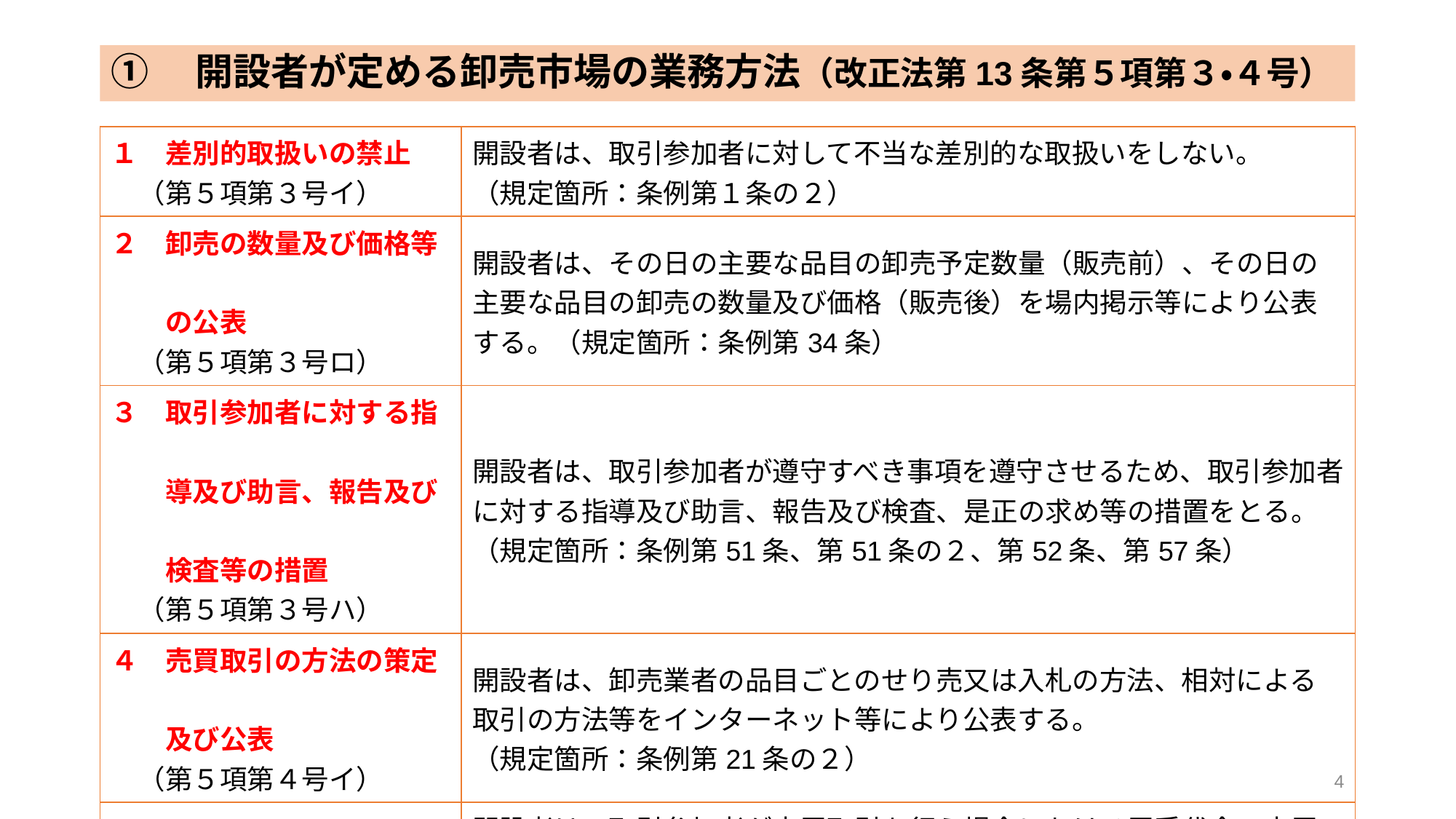

①　開設者が定める卸売市場の業務方法（改正法第13条第５項第３・４号）
| １　差別的取扱いの禁止 　（第５項第３号イ） | 開設者は、取引参加者に対して不当な差別的な取扱いをしない。 （規定箇所：条例第１条の２） |
| --- | --- |
| ２　卸売の数量及び価格等　　 　　の公表 　（第５項第３号ロ） | 開設者は、その日の主要な品目の卸売予定数量（販売前）、その日の主要な品目の卸売の数量及び価格（販売後）を場内掲示等により公表する。（規定箇所：条例第34条） |
| ３　取引参加者に対する指　 　　導及び助言、報告及び　 　　検査等の措置 　（第５項第３号ハ） | 開設者は、取引参加者が遵守すべき事項を遵守させるため、取引参加者に対する指導及び助言、報告及び検査、是正の求め等の措置をとる。 （規定箇所：条例第51条、第51条の２、第52条、第57条） |
| ４　売買取引の方法の策定　　 　　及び公表 　（第５項第４号イ） | 開設者は、卸売業者の品目ごとのせり売又は入札の方法、相対による取引の方法等をインターネット等により公表する。 （規定箇所：条例第21条の２） |
| ５　代金決済の方法の策定 　　及び公表 　（第５項第４号ロ） | 開設者は、取引参加者が売買取引を行う場合における買受代金、売買仕切金等の支払期日、支払方法等の決済の方法をインターネット等により公表する。（詳細はP6の5（1）） （規定箇所：第41条の３） |
4